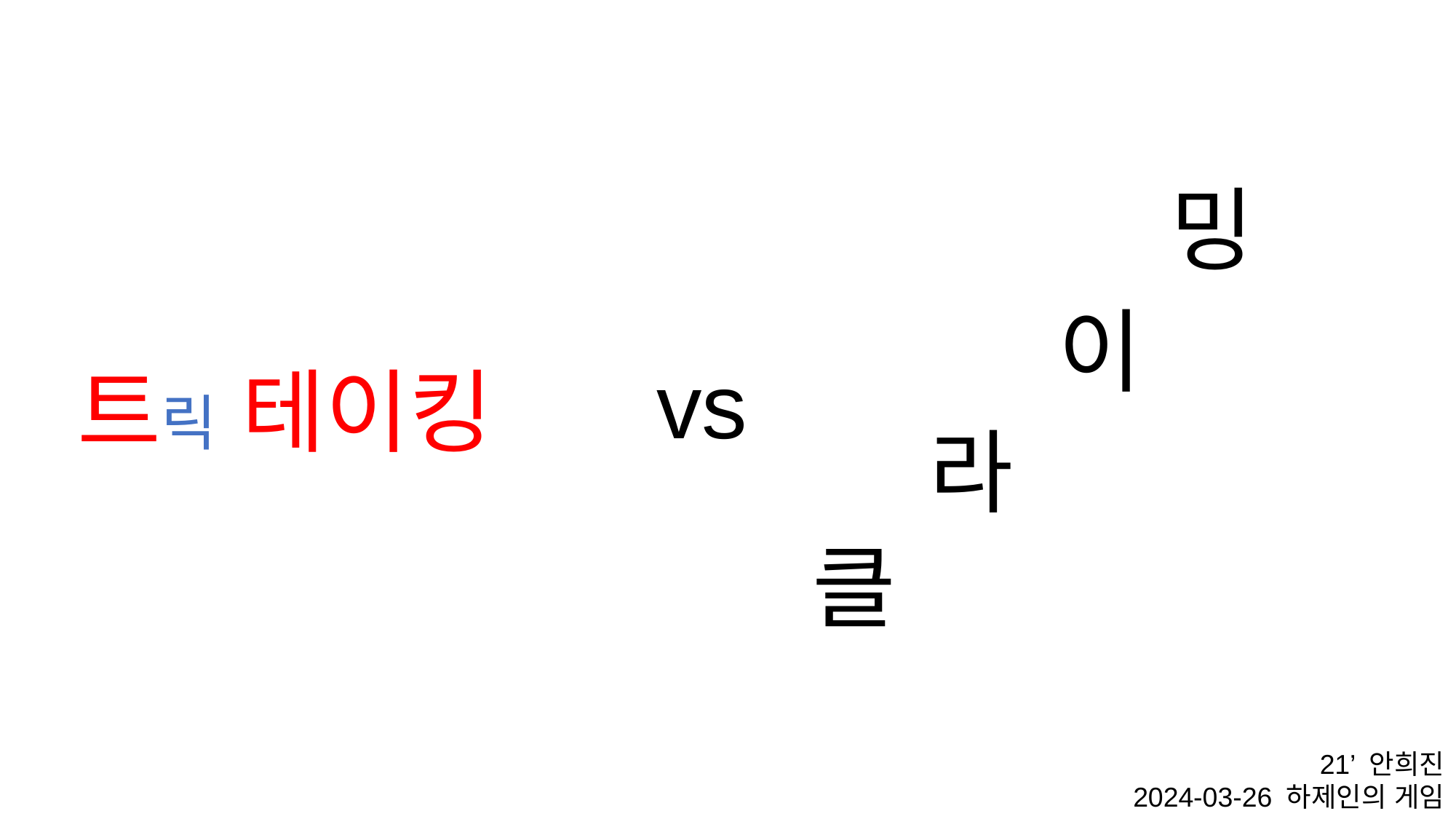

밍
이
vs
트릭 테이킹
라
클
21’ 안희진
2024-03-26 하제인의 게임